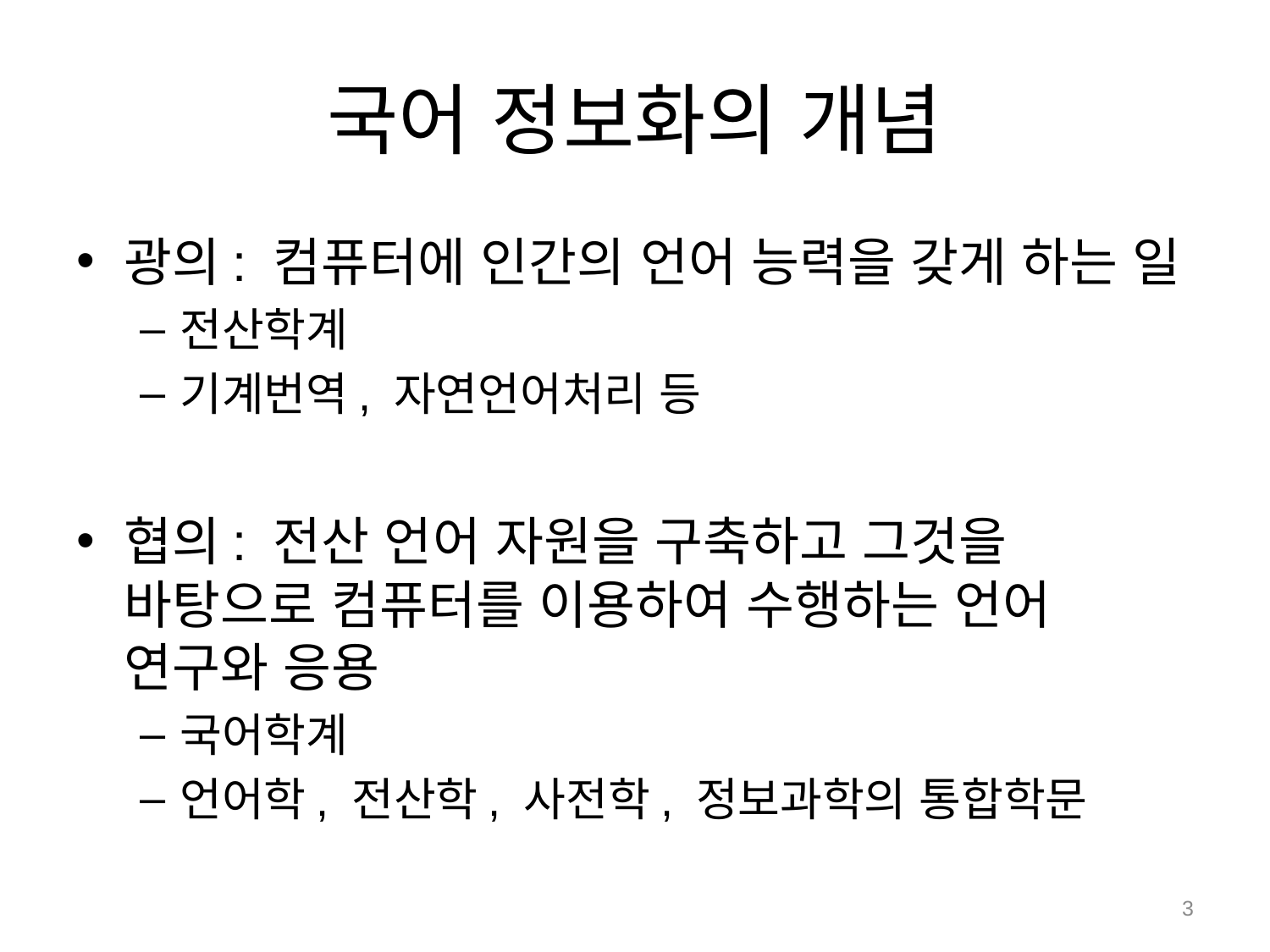

# 국어 정보화의 개념
광의: 컴퓨터에 인간의 언어 능력을 갖게 하는 일
전산학계
기계번역, 자연언어처리 등

협의: 전산 언어 자원을 구축하고 그것을 바탕으로 컴퓨터를 이용하여 수행하는 언어 연구와 응용
국어학계
언어학, 전산학, 사전학, 정보과학의 통합학문

3